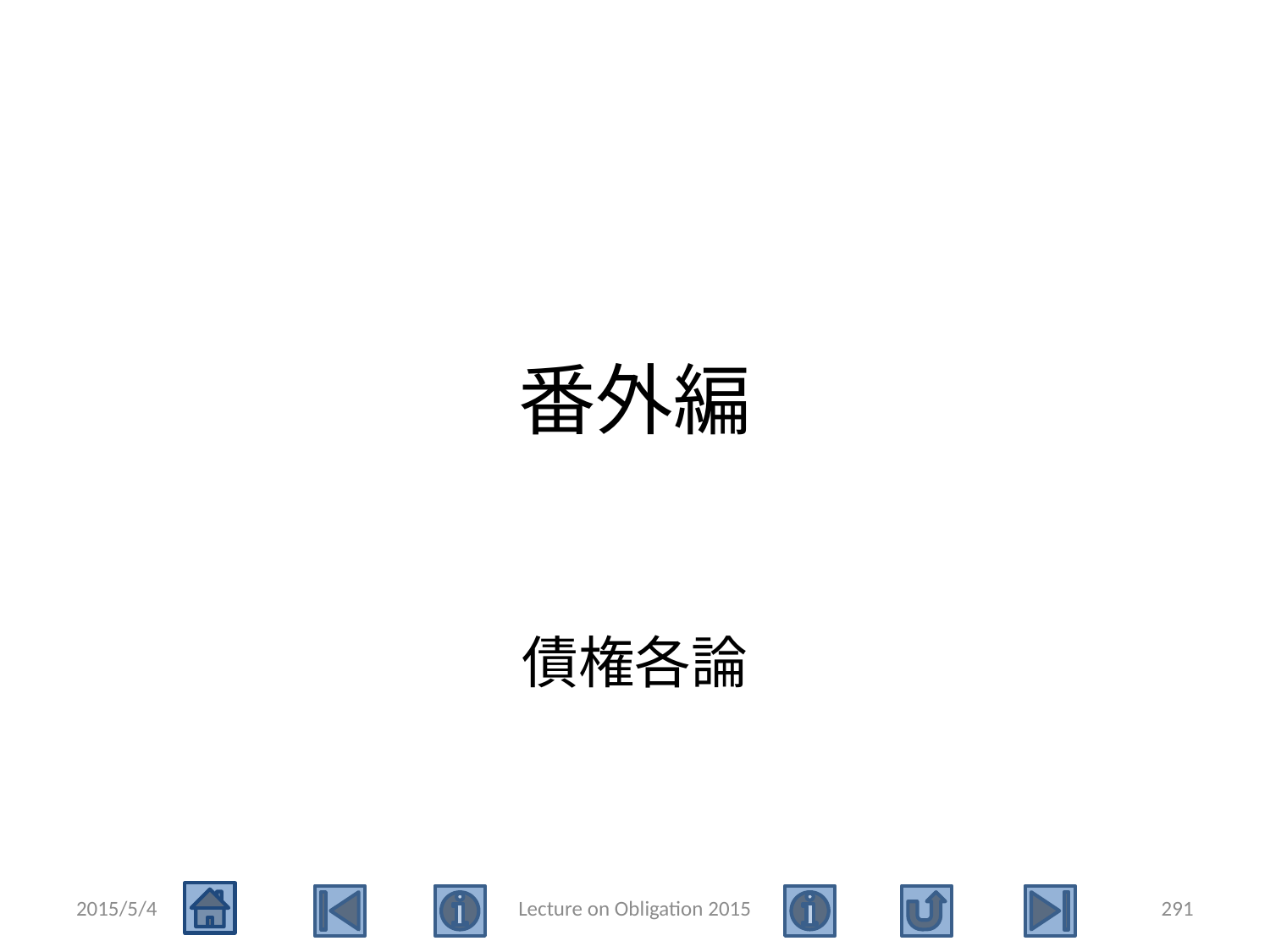

# 番外編
債権各論
2015/5/4
Lecture on Obligation 2015
291